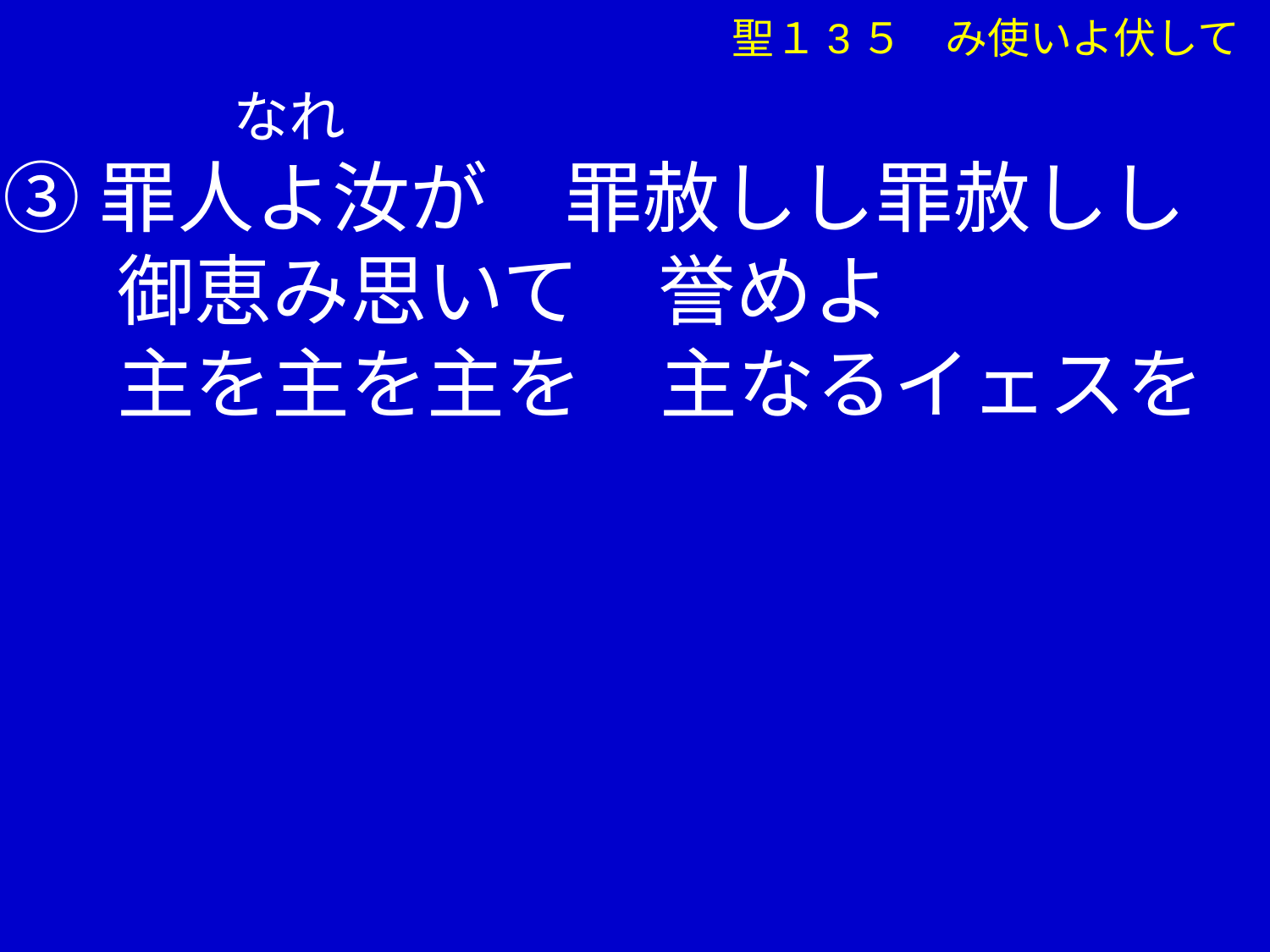

聖１3５　み使いよ伏して
                 なれ
③罪人よ汝が　罪赦しし罪赦しし
 　御恵み思いて　誉めよ
 　主を主を主を　主なるイェスを